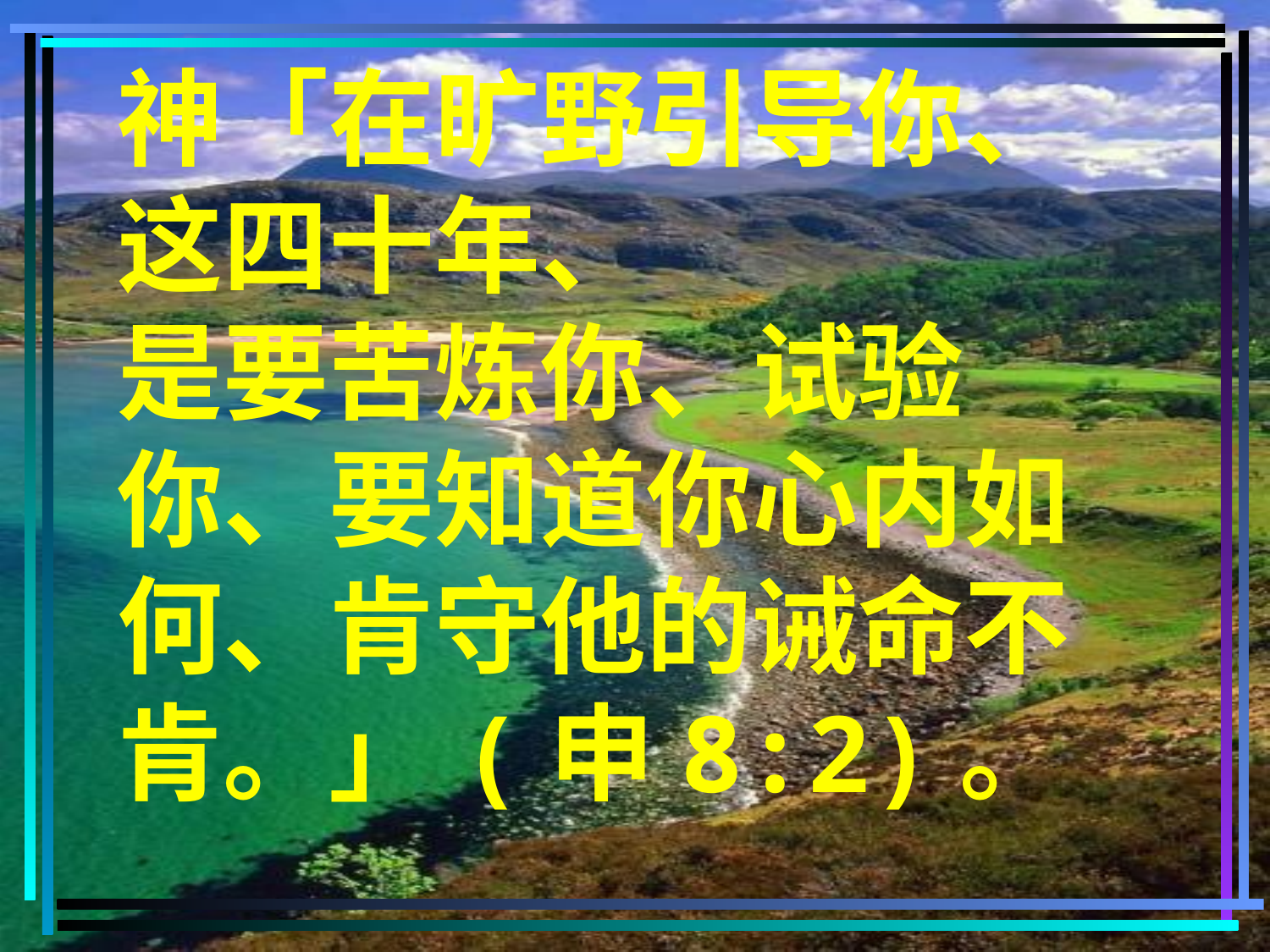

神「在旷野引导你、这四十年、
是要苦炼你、试验你、要知道你心内如何、肯守他的诫命不肯。」(申8:2)。
#